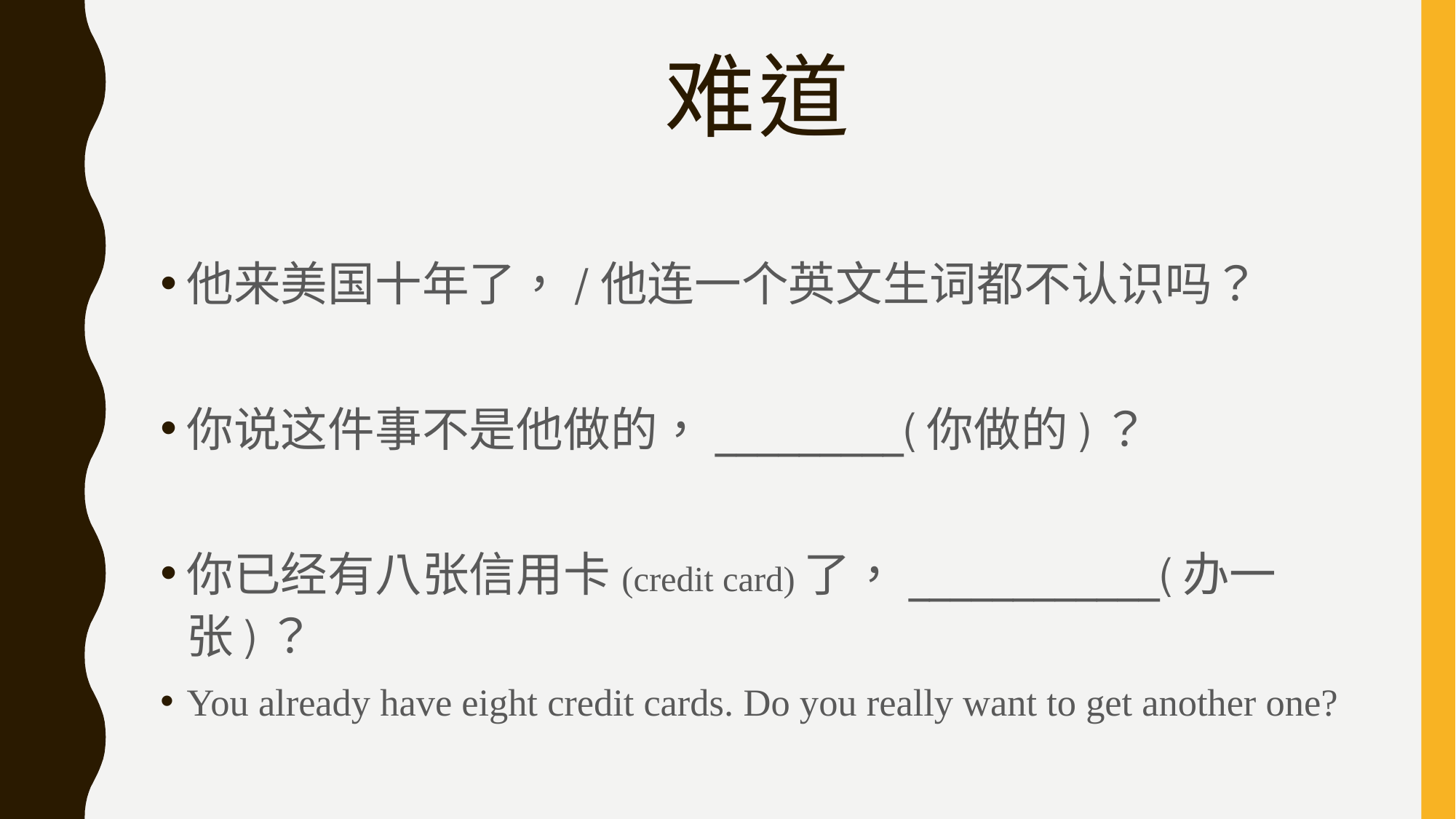

# 难道
他来美国十年了，/他连一个英文生词都不认识吗？

你说这件事不是他做的，_________(你做的)？

你已经有八张信用卡(credit card)了，____________(办一张)？
You already have eight credit cards. Do you really want to get another one?